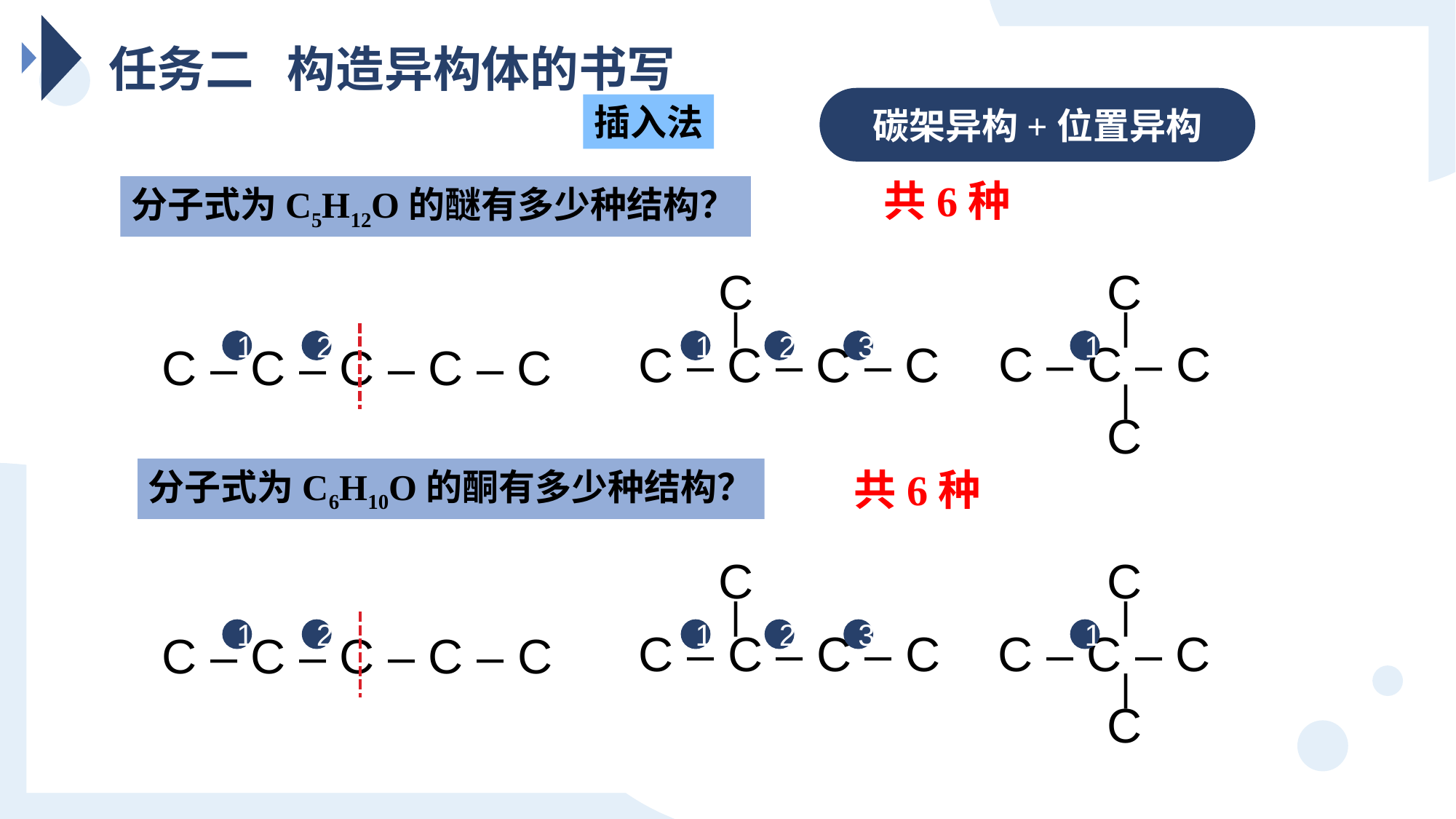

任务二   构造异构体的书写

碳架异构+位置异构
插入法
共6种
分子式为C5H12O的醚有多少种结构？
C
－
C
－
C – C – C
C – C – C – C
1
2
1
2
3
1
C – C – C – C – C
－
C
共6种
分子式为C6H10O的酮有多少种结构？
C
－
C
－
C – C – C
C – C – C – C
1
2
1
2
3
1
C – C – C – C – C
－
C